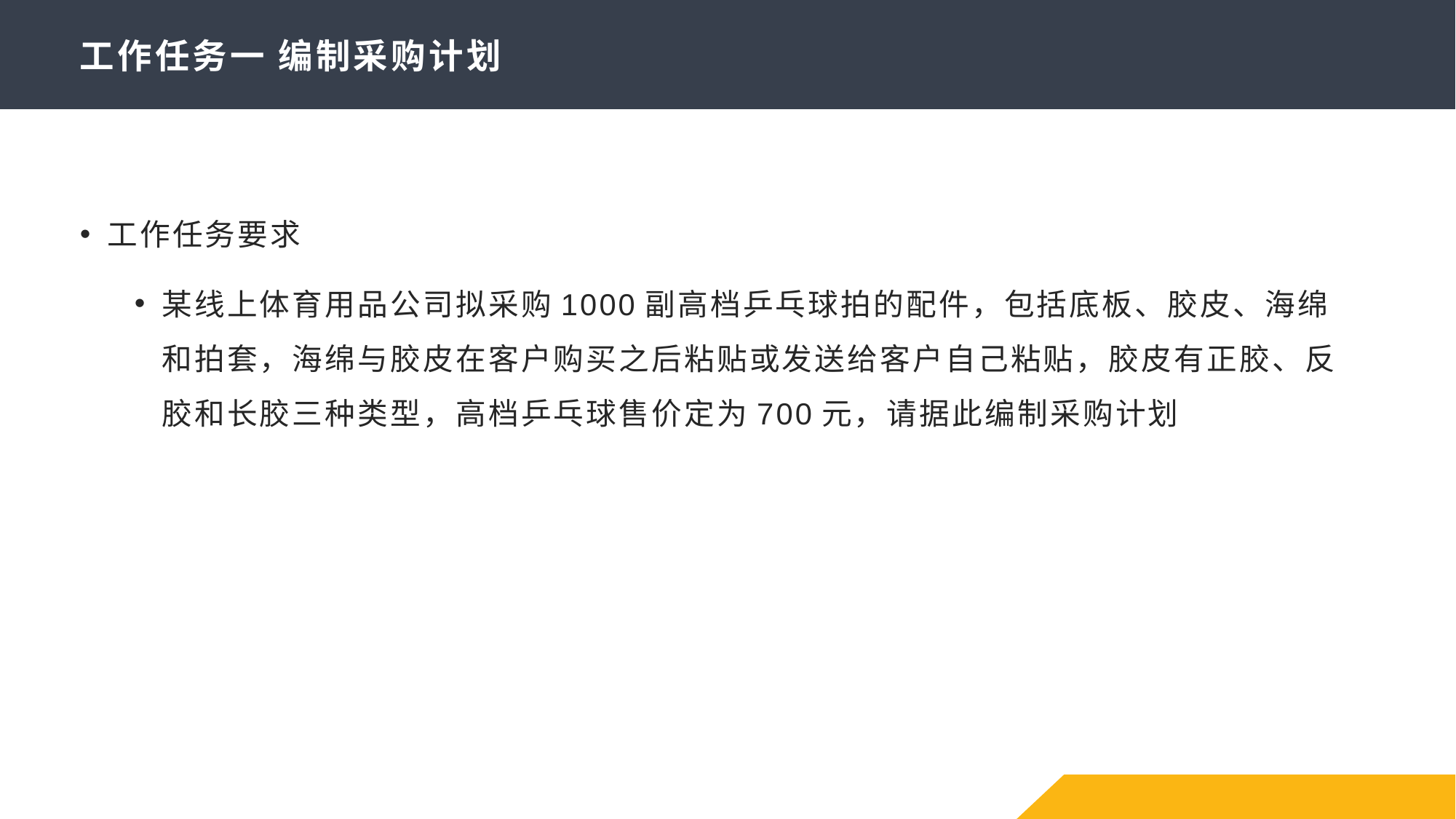

# 工作任务一 编制采购计划
工作任务要求
某线上体育用品公司拟采购1000副高档乒乓球拍的配件，包括底板、胶皮、海绵和拍套，海绵与胶皮在客户购买之后粘贴或发送给客户自己粘贴，胶皮有正胶、反胶和长胶三种类型，高档乒乓球售价定为700元，请据此编制采购计划